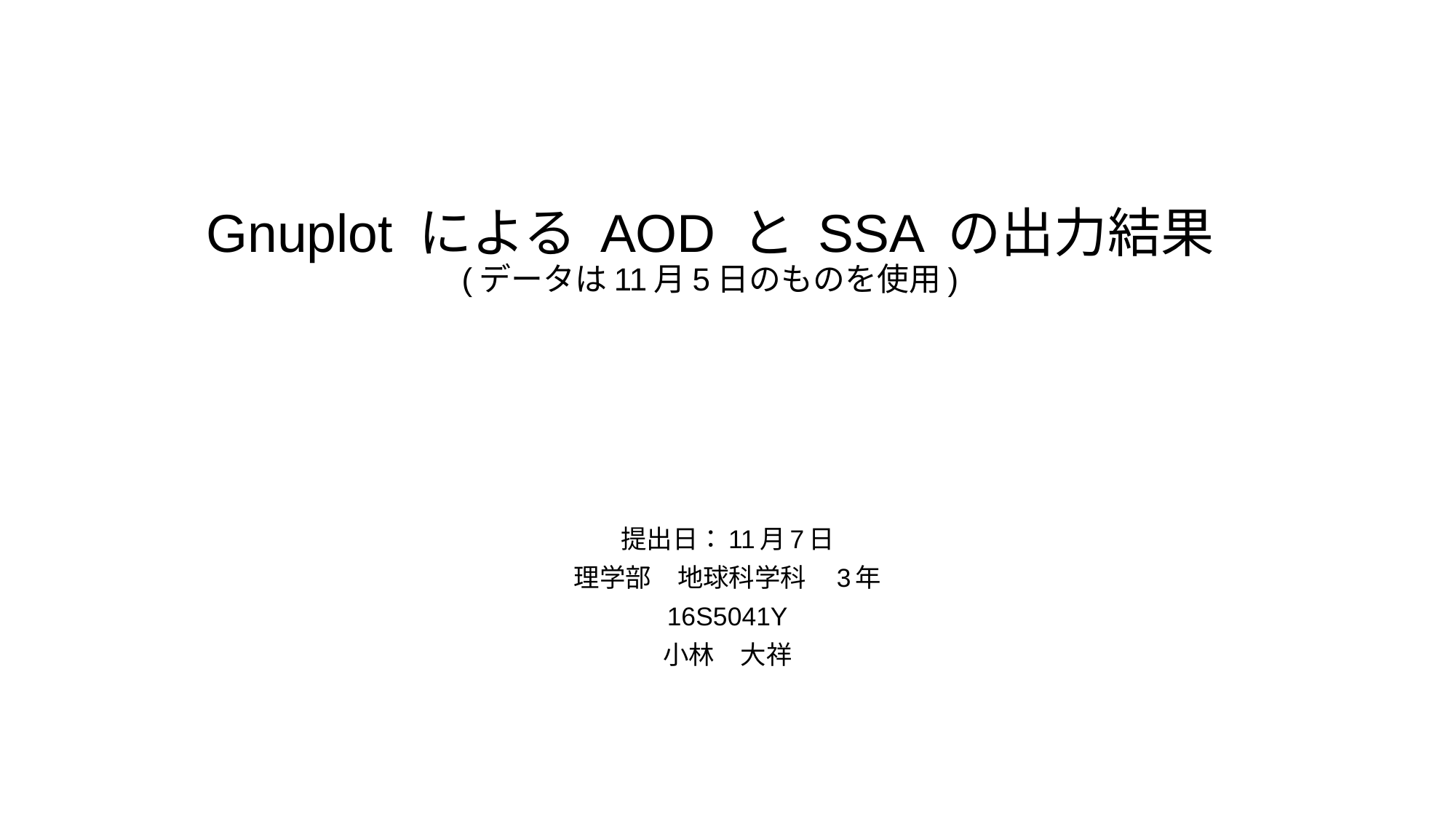

# Gnuplot による AOD と SSA の出力結果 (データは11月5日のものを使用)

提出日：11月7日
理学部　地球科学科　3年
16S5041Y
小林　大祥